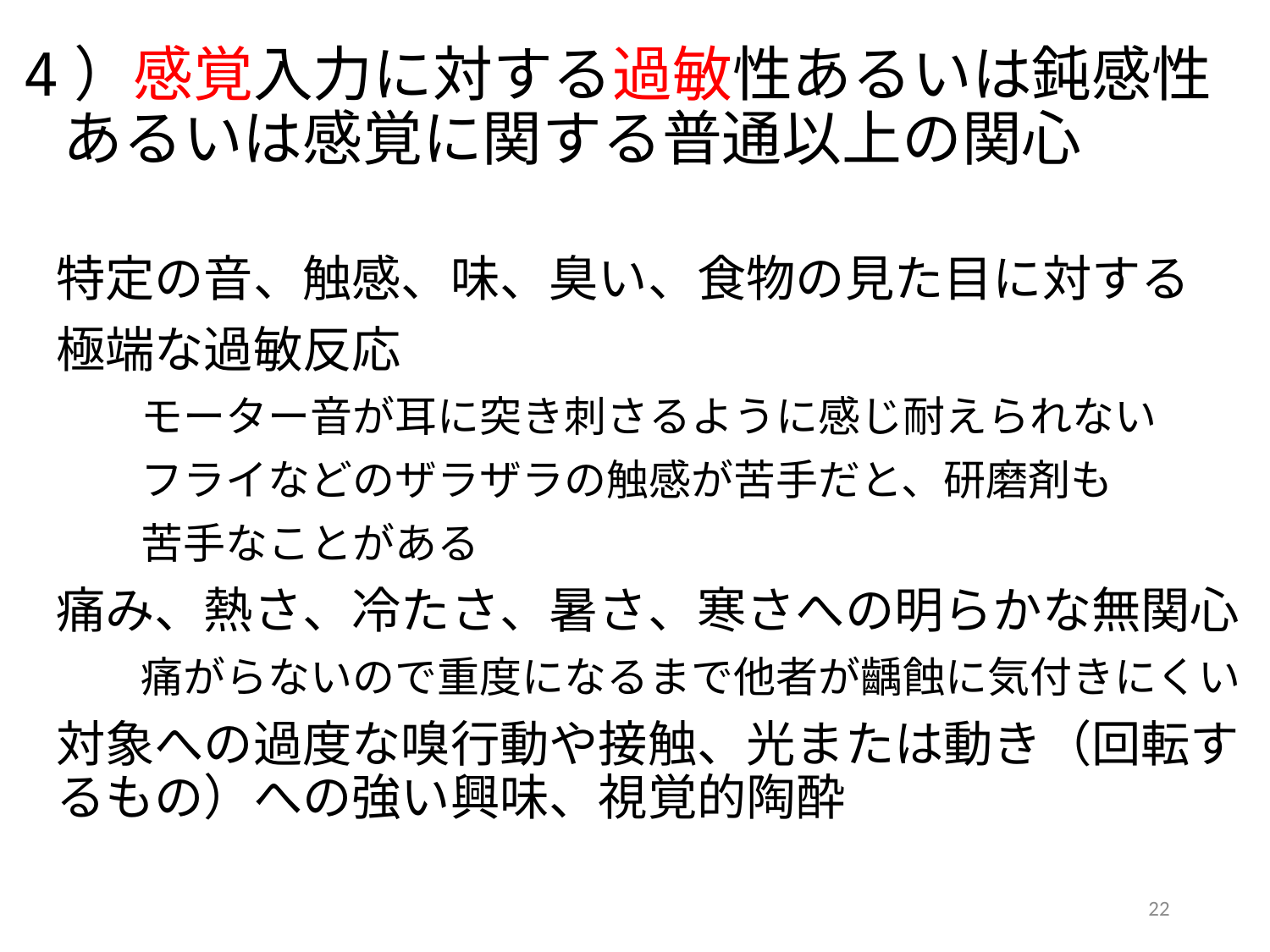

# 4）感覚入力に対する過敏性あるいは鈍感性 あるいは感覚に関する普通以上の関心
特定の音、触感、味、臭い、食物の見た目に対する
極端な過敏反応
　　モーター音が耳に突き刺さるように感じ耐えられない
　　フライなどのザラザラの触感が苦手だと、研磨剤も
　　苦手なことがある
痛み、熱さ、冷たさ、暑さ、寒さへの明らかな無関心
　　痛がらないので重度になるまで他者が齲蝕に気付きにくい
対象への過度な嗅行動や接触、光または動き（回転するもの）への強い興味、視覚的陶酔

22